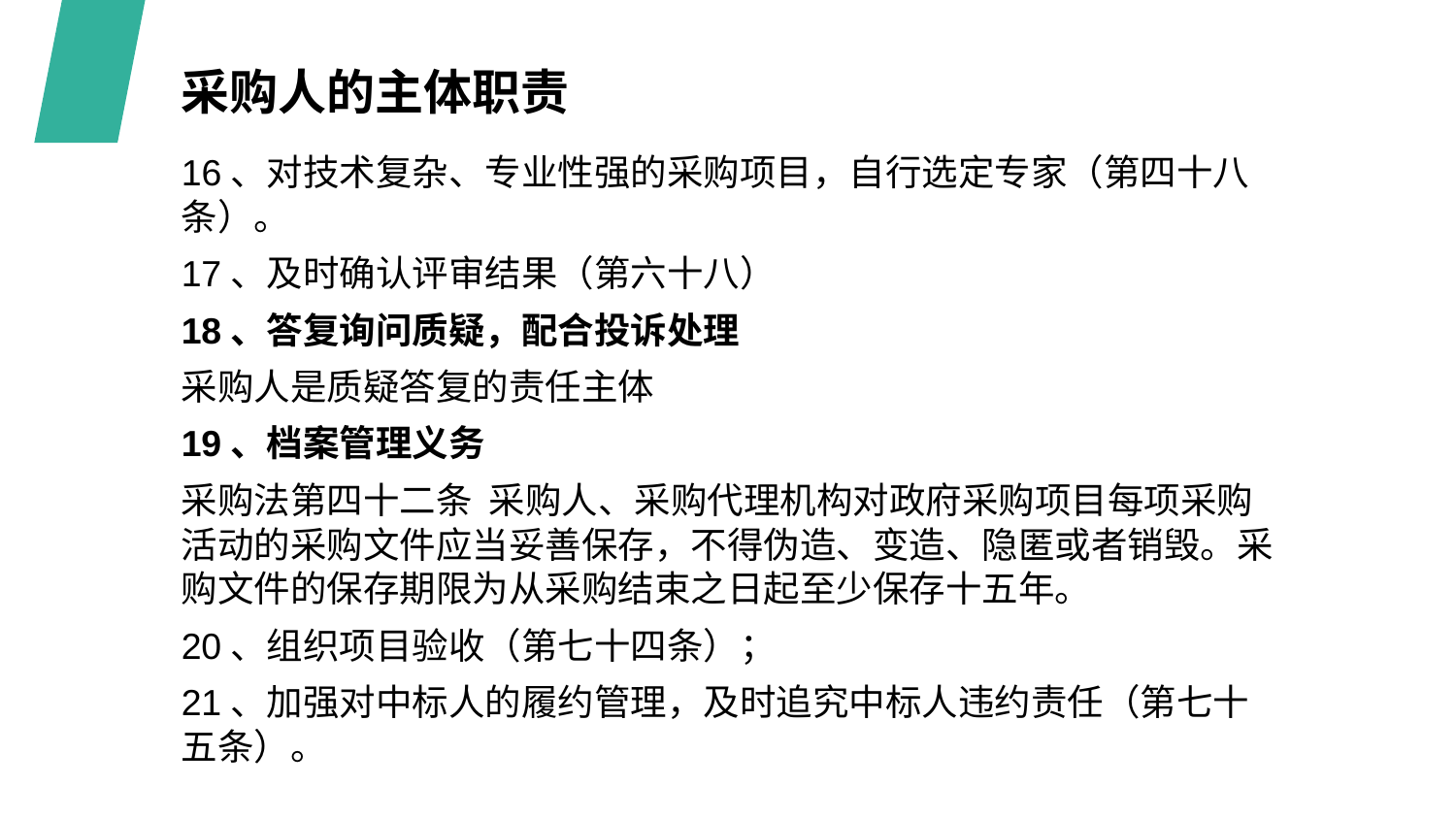

采购人的主体职责
16、对技术复杂、专业性强的采购项目，自行选定专家（第四十八条）。
17、及时确认评审结果（第六十八）
18、答复询问质疑，配合投诉处理
采购人是质疑答复的责任主体
19、档案管理义务
采购法第四十二条  采购人、采购代理机构对政府采购项目每项采购活动的采购文件应当妥善保存，不得伪造、变造、隐匿或者销毁。采购文件的保存期限为从采购结束之日起至少保存十五年。
20、组织项目验收（第七十四条）；
21、加强对中标人的履约管理，及时追究中标人违约责任（第七十五条）。